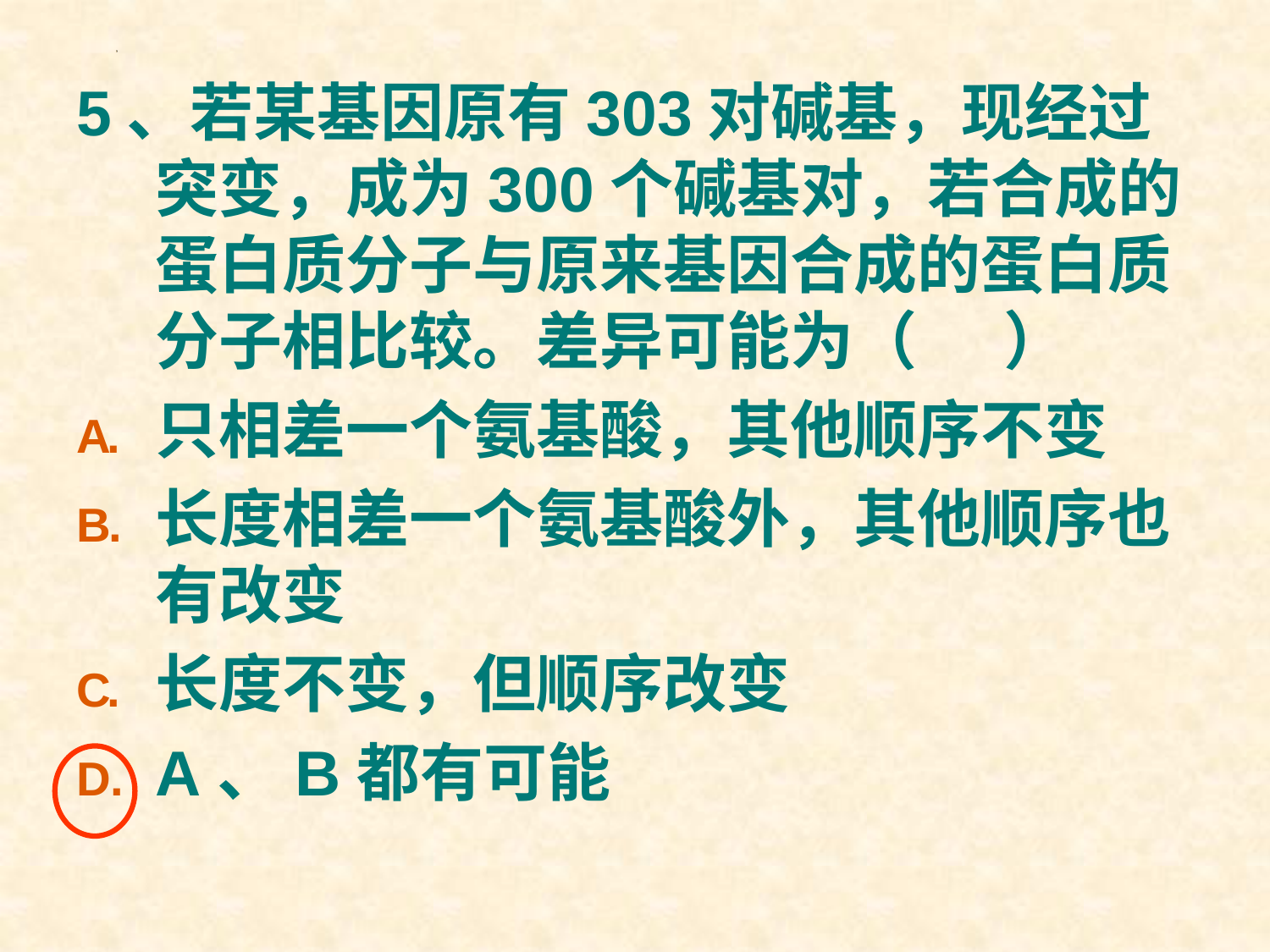

5、若某基因原有303对碱基，现经过突变，成为300个碱基对，若合成的蛋白质分子与原来基因合成的蛋白质分子相比较。差异可能为（      ）
只相差一个氨基酸，其他顺序不变
长度相差一个氨基酸外，其他顺序也有改变
长度不变，但顺序改变
A、B都有可能